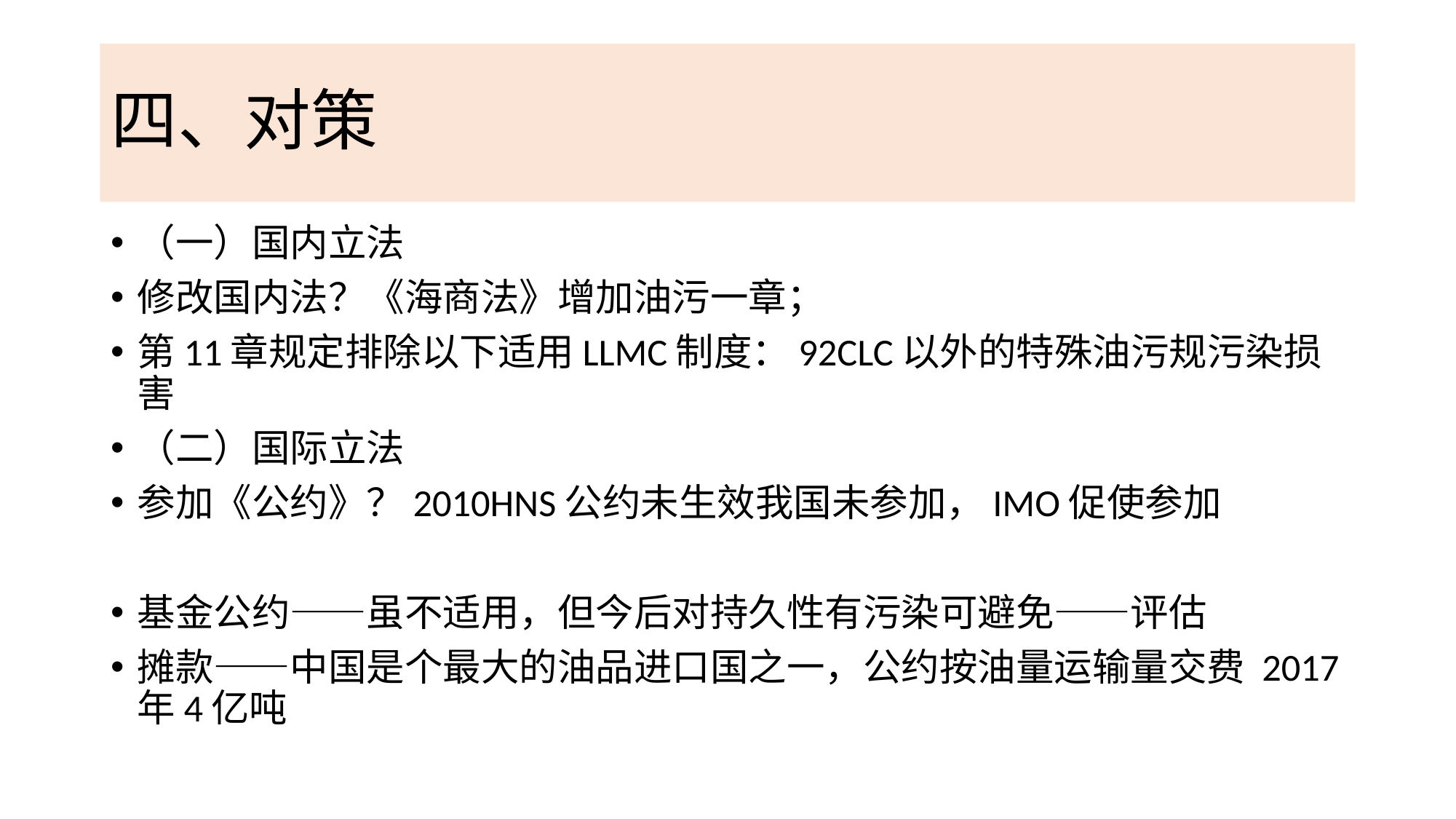

# 四、对策
（一）国内立法
修改国内法？《海商法》增加油污一章；
第11章规定排除以下适用LLMC制度：92CLC以外的特殊油污规污染损害
（二）国际立法
参加《公约》？2010HNS公约未生效我国未参加，IMO促使参加

基金公约——虽不适用，但今后对持久性有污染可避免——评估
摊款——中国是个最大的油品进口国之一，公约按油量运输量交费 2017年4亿吨